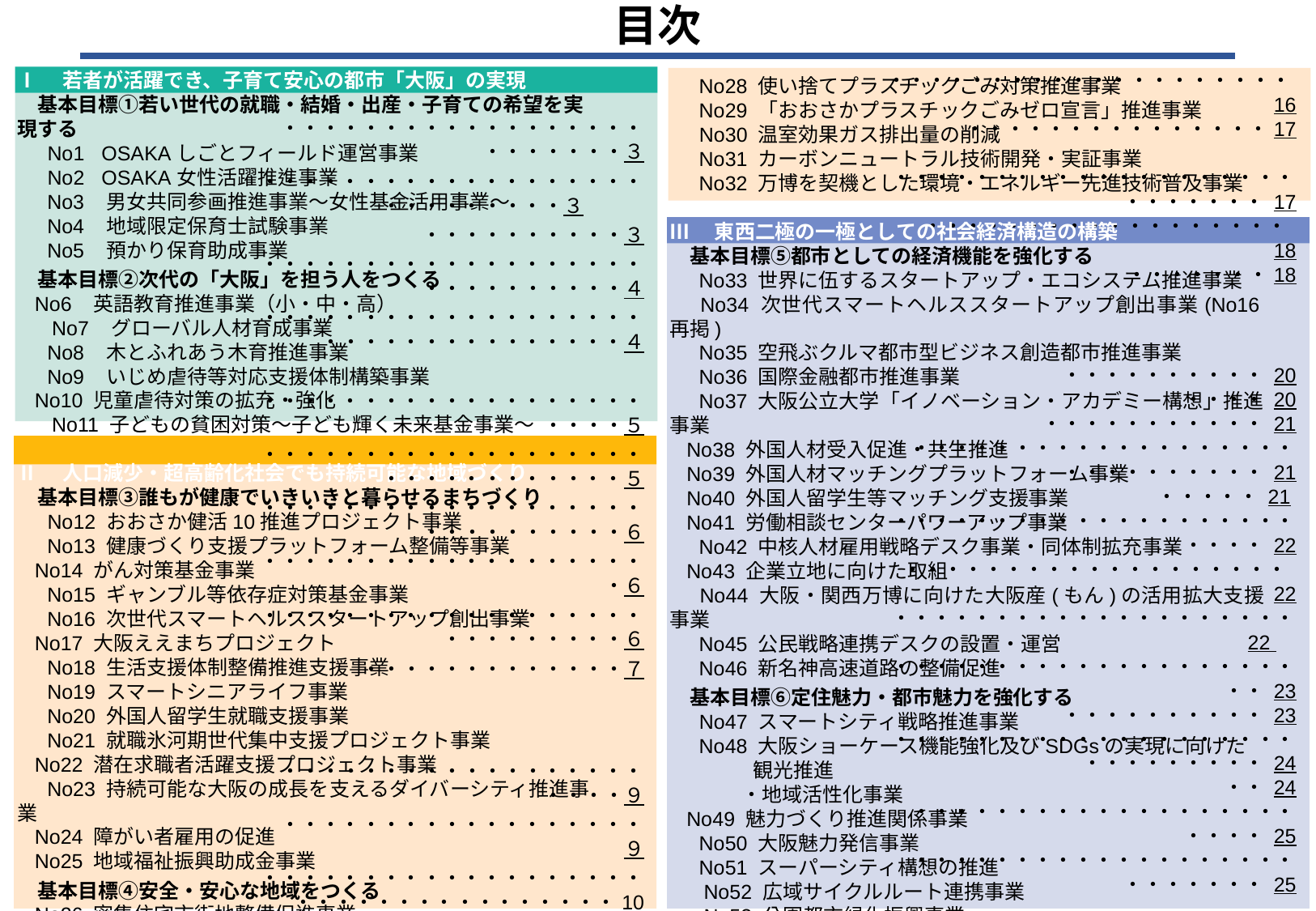

目次

　・・・・・・・・・・・・・・・・・・・・・・・・・３
・・・・・・・・・・・・・・・・・・・・・・・・・・・・３
・・・・・・・・・・３
・・・・・・・・・・・・・・・・・・・・・・・・・・・・・４
・・・・・・・・・・・・・・・・・・・・・・・・・・・・・・・・・・４

・・・・・・・・・・・・・・・・・・・・・・・５
・・・・・・・・・・・・・・・・・・・・・・・・・・・・・・・５
・・・・・・・・・・・・・・・・・・・・・・・・・・・・・６
・・・・・・・・・・・・・・・・・・・・６
・・・・・・・・・・・・・・・・・・・・・・・・・・・・６
・・・・・・・・・・・・・７

　・・・・・・・・・・・・・・・・・・・・・・９
　・・・・・・・・・・・・・・・・・・９
・・・・・・・・・・・・・・・・・・・・・・・・・・・・・・・・・・・10
・・・・・・・・・・・・・・・・・・・・・・・10
・・・・・・・・・・・・・・・・10
・・・・・・・・・・・・・・・・・・・・・・・・・・・・・・・・11
・・・・・・・・・・・・・・・・・・・・・・・11
・・・・・・・・・・・・・・・・・・・・・・・・・・・・・・・・12
・・・・・・・・・・・・・・・・・・・・・・・・・・13
・・・・・・・・・・・・・・・・13
・・・・・・・・・・・・・・・・・・・・14
・・・・・・14
・・・・・・・・・・・・・・・・・・・・・・・・・・・・・・・・・15
・・・・・・・・・・・・・・・・・・・・・・・・・・・・15

・・・・・・・・・・・・・・・・・・・・・・・16
・・・・・・・・・・・・・・・・・・・・・・・・・16

Ⅰ　若者が活躍でき、子育て安心の都市「大阪」の実現
　基本目標①若い世代の就職・結婚・出産・子育ての希望を実現する
　 No1   OSAKAしごとフィールド運営事業
　 No2   OSAKA女性活躍推進事業
　 No3   男女共同参画推進事業～女性基金活用事業～
　 No4   地域限定保育士試験事業
　 No5   預かり保育助成事業
　基本目標②次代の「大阪」を担う人をつくる
   No6   英語教育推進事業（小・中・高）
 　No7   グローバル人材育成事業
　 No8   木とふれあう木育推進事業
　 No9   いじめ虐待等対応支援体制構築事業
   No10 児童虐待対策の拡充・強化
 　No11 子どもの貧困対策～子ども輝く未来基金事業～

Ⅱ　人口減少・超高齢化社会でも持続可能な地域づくり
　基本目標③誰もが健康でいきいきと暮らせるまちづくり
　 No12 おおさか健活10推進プロジェクト事業
　 No13 健康づくり支援プラットフォーム整備等事業
   No14 がん対策基金事業
　 No15 ギャンブル等依存症対策基金事業
　 No16 次世代スマートヘルススタートアップ創出事業
   No17 大阪ええまちプロジェクト
　 No18 生活支援体制整備推進支援事業
　 No19 スマートシニアライフ事業
　 No20 外国人留学生就職支援事業
　 No21 就職氷河期世代集中支援プロジェクト事業
   No22 潜在求職者活躍支援プロジェクト事業
　 No23 持続可能な大阪の成長を支えるダイバーシティ推進事業
   No24 障がい者雇用の促進
   No25 地域福祉振興助成金事業
　基本目標④安全・安心な地域をつくる
   No26 密集住宅市街地整備促進事業
　 No27 ファシリティマネジメントの推進
・・・・・・・・・・・・・・・・・・・・16
・・・・・・・・・・・・・・・17
　 ・・・・・・・・・・・・・・・・・・・・・・・・・・・ 17
　・・・・・・・・・・・・・・・・・・ 18
　・・・・・・・18

　・・・・・・・・・・ 20
・・・・ 20
・・・・・・・・・・・ 21
　・・・・・・・・・・・・・・・・・・・・・・・・・・・・・ 21
　・・・・・ 21
・・・・・・・・・・・・・・・・・・・・・・・・ 22
・・・・・・・・・・・・・・・・・・・ 22
・・・・・・・・・・・・・・・・・・・・ 22
・・・・・・・・・・・・・・・・・・・・・・ 23
・・・・・・・・・・ 23
・・・・・・・・・・・・・・・・・・・・・・・・・・・・・ 24
　・・ 24
　・・・・・・・・・・・・・・・・・・・・・・・ 25
　・・・・・・・・・・・・・・・・・・・・・・・・・・ 25

　・・・・・・・・・・・・・・・・・・・・・・・・・・・ 26

・・・・・・・・・・・・・・・・・・・・・・・・・・・・・・・・・・・ 27
・・・・・・・・・・・・・・・・・・・・・・・・・・・・・・ 27
　・・・・・・・・・・・・・・・・・・・・・・・・・・・・・・・ 28
・・・・・・・・・・・・・・・・・・・・・・・・・・・・・・・ 28
・・・・・・・・・・・・・・・・・・・・・・・・・・・ 29
・・・ ・・・・・・・・・・・・・・・・・・・・・・・・・・ 29
　・・・・・・・・・・・・・・・・・・・・・・・・・・ 29
　 ・・・・・・・・・・・・・・・・・・・・・・・・・・・・・・・・ 30
・・・・・・・・・・・・・・・・ 30

　 No28 使い捨てプラスチックごみ対策推進事業
　 No29 「おおさかプラスチックごみゼロ宣言」推進事業
　 No30 温室効果ガス排出量の削減
　 No31 カーボンニュートラル技術開発・実証事業
　 No32 万博を契機とした環境・エネルギー先進技術普及事業

Ⅲ　東西二極の一極としての社会経済構造の構築
　基本目標⑤都市としての経済機能を強化する
　 No33 世界に伍するスタートアップ・エコシステム推進事業
　 No34 次世代スマートヘルススタートアップ創出事業(No16再掲)
　 No35 空飛ぶクルマ都市型ビジネス創造都市推進事業
　 No36 国際金融都市推進事業
　 No37 大阪公立大学「イノベーション・アカデミー構想」推進事業
   No38 外国人材受入促進・共生推進
   No39 外国人材マッチングプラットフォーム事業
   No40 外国人留学生等マッチング支援事業
   No41 労働相談センターパワーアップ事業
　 No42 中核人材雇用戦略デスク事業・同体制拡充事業
   No43 企業立地に向けた取組
　 No44 大阪・関西万博に向けた大阪産(もん)の活用拡大支援事業
　 No45 公民戦略連携デスクの設置・運営
　 No46 新名神高速道路の整備促進
　基本目標⑥定住魅力・都市魅力を強化する
　 No47 スマートシティ戦略推進事業
　 No48 大阪ショーケース機能強化及びSDGsの実現に向けた観光推進
・地域活性化事業
   No49 魅力づくり推進関係事業
　 No50 大阪魅力発信事業
　 No51 スーパーシティ構想の推進
 　No52 広域サイクルルート連携事業
 　No53 公園都市緑化振興事業
　 No54 大阪府生涯スポーツ振興事業
   No55 大阪府文化振興事業
　 No56 万博記念公園駅前周辺地区活性化事業